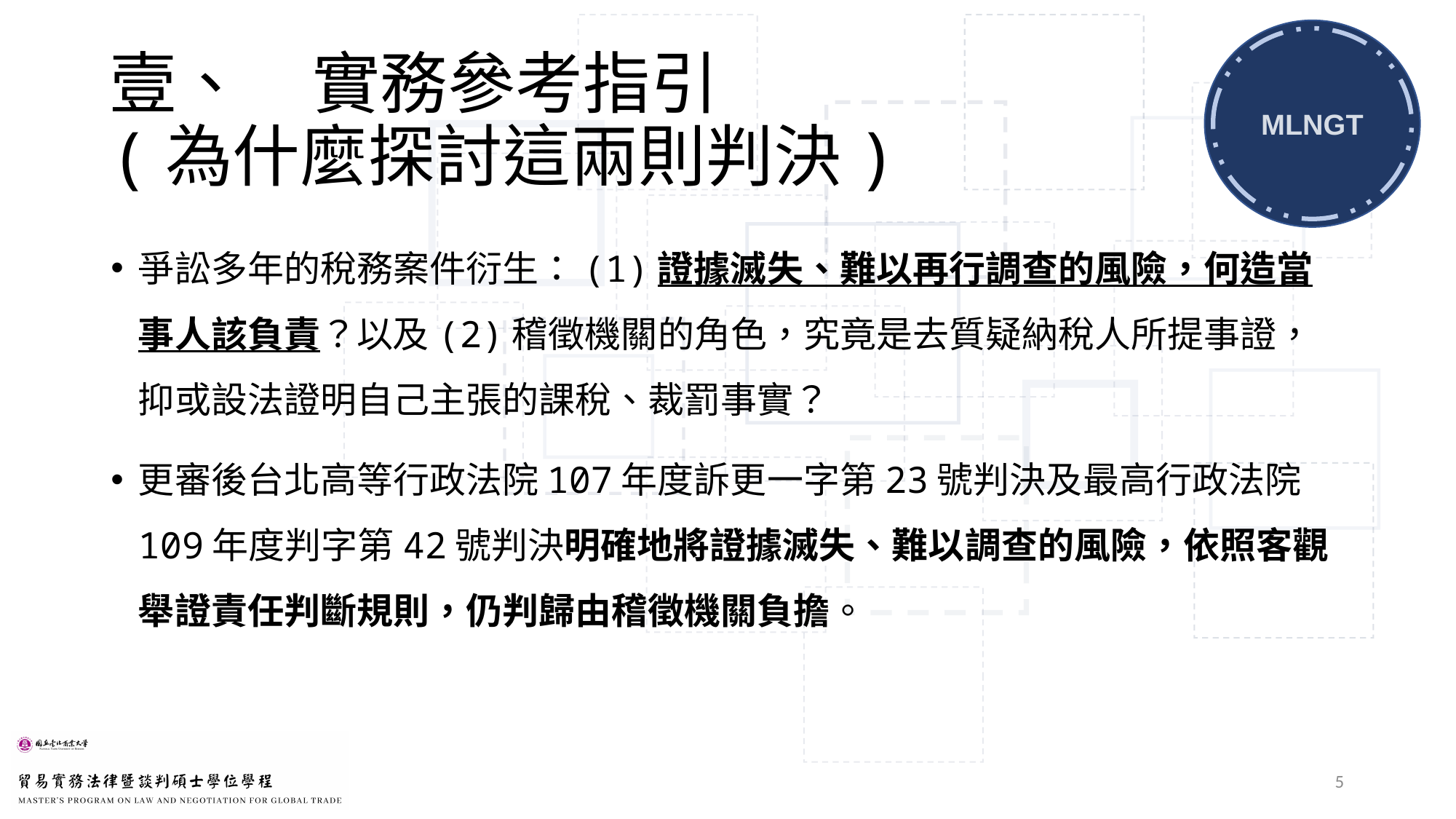

# 壹、	實務參考指引 (為什麼探討這兩則判決)
爭訟多年的稅務案件衍生：(1)證據滅失、難以再行調查的風險，何造當事人該負責？以及(2)稽徵機關的角色，究竟是去質疑納稅人所提事證，抑或設法證明自己主張的課稅、裁罰事實？
更審後台北高等行政法院107年度訴更一字第23號判決及最高行政法院109年度判字第42號判決明確地將證據滅失、難以調查的風險，依照客觀舉證責任判斷規則，仍判歸由稽徵機關負擔。